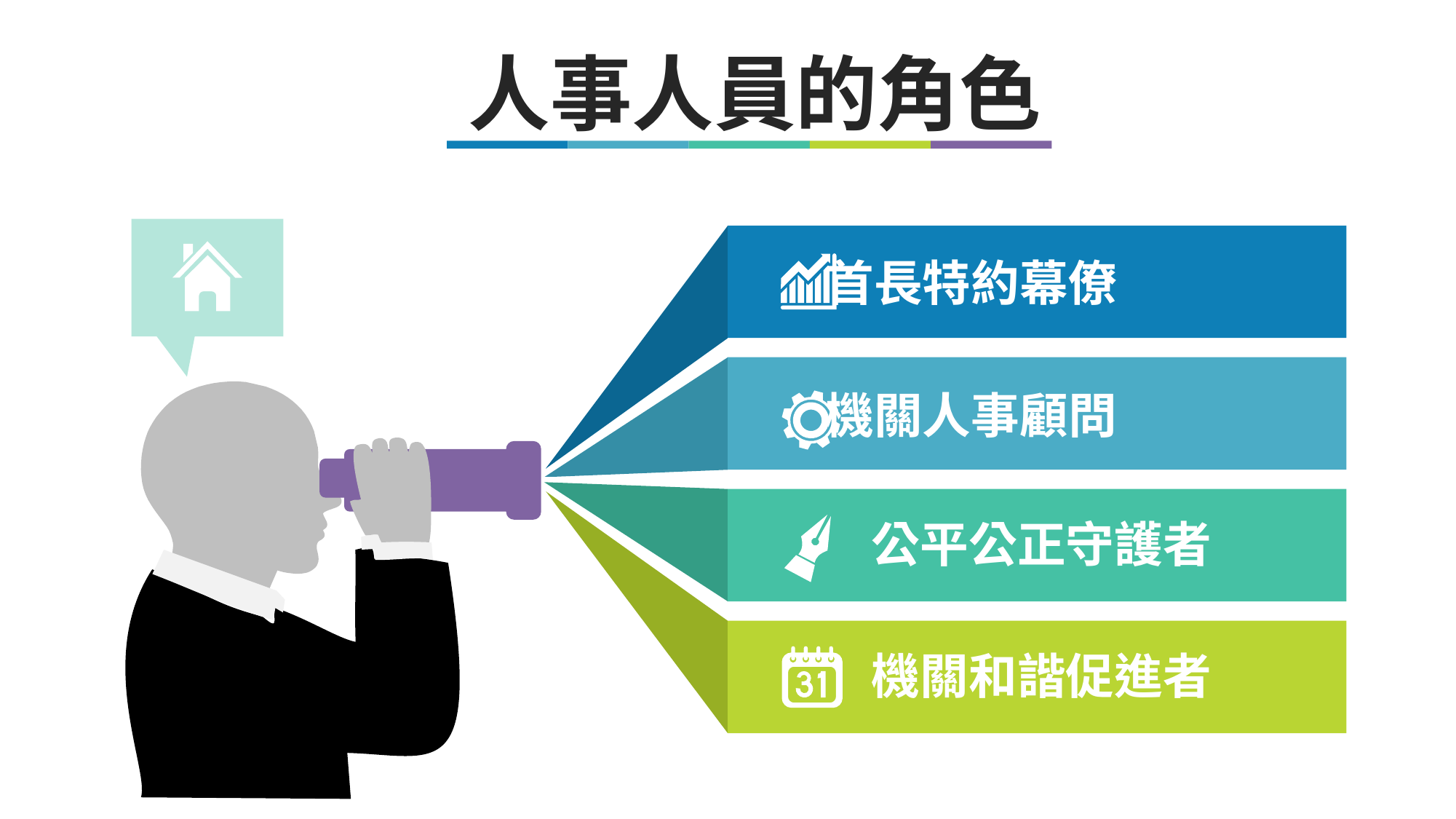

人事人員的角色

首長特約幕僚

機關人事顧問

公平公正守護者

機關和諧促進者